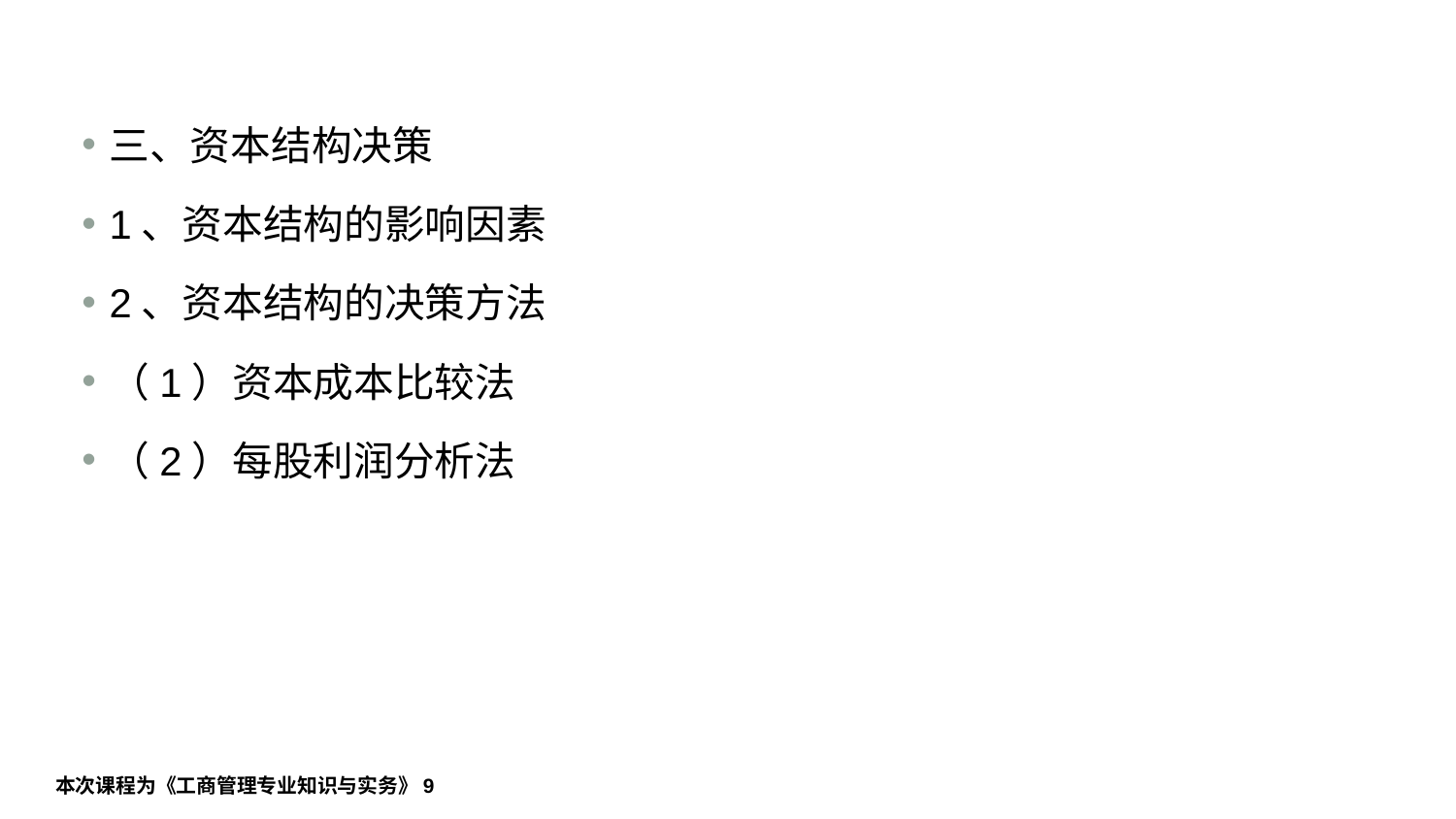

#
三、资本结构决策
1、资本结构的影响因素
2、资本结构的决策方法
（1）资本成本比较法
（2）每股利润分析法